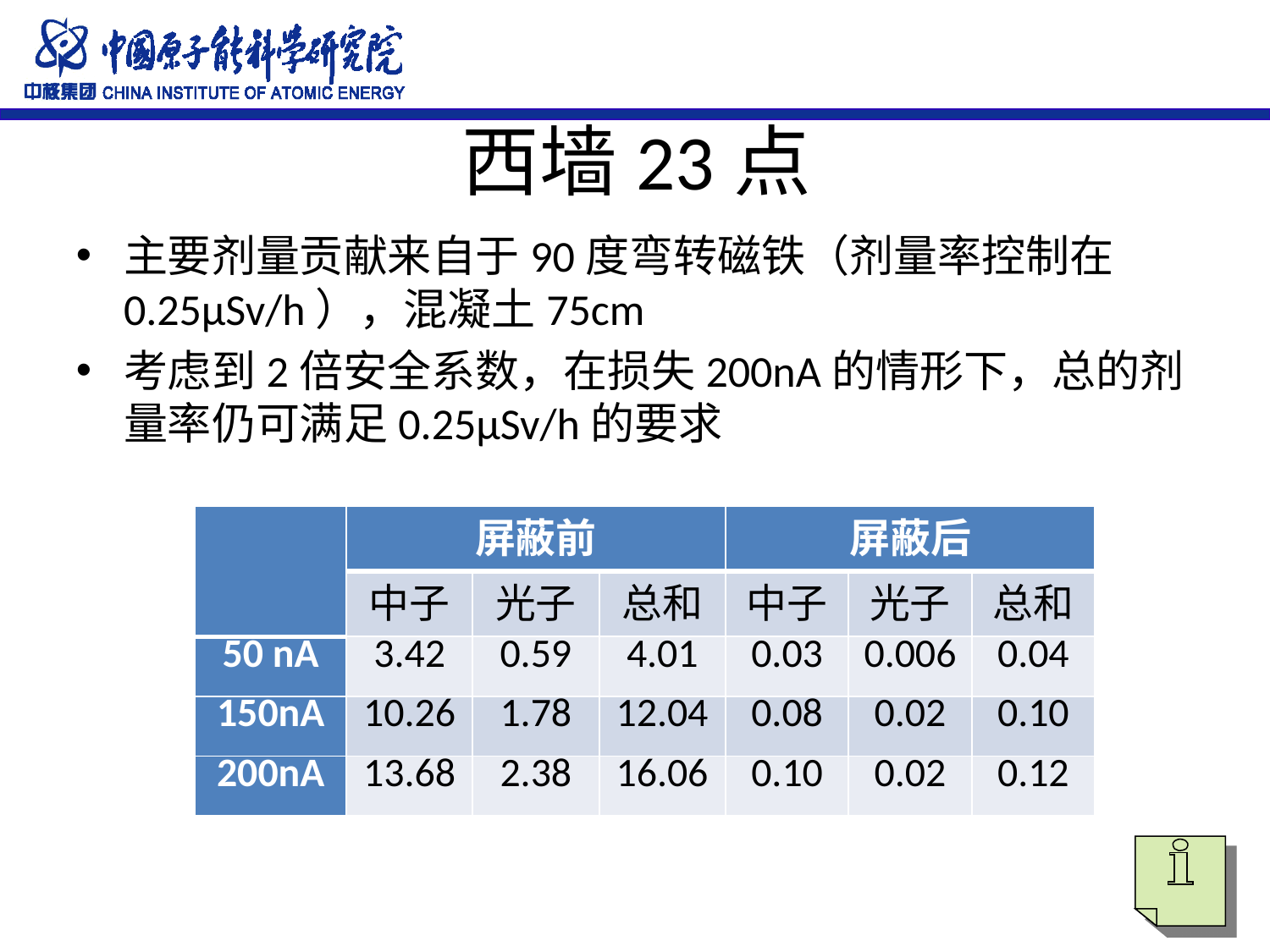

# 西墙23点
主要剂量贡献来自于90度弯转磁铁（剂量率控制在0.25μSv/h），混凝土75cm
考虑到2倍安全系数，在损失200nA的情形下，总的剂量率仍可满足0.25μSv/h的要求
|  | 屏蔽前 |  |  | 屏蔽后 |  |  |
| --- | --- | --- | --- | --- | --- | --- |
|  | 中子 | 光子 | 总和 | 中子 | 光子 | 总和 |
| 50 nA | 3.42 | 0.59 | 4.01 | 0.03 | 0.006 | 0.04 |
| 150nA | 10.26 | 1.78 | 12.04 | 0.08 | 0.02 | 0.10 |
| 200nA | 13.68 | 2.38 | 16.06 | 0.10 | 0.02 | 0.12 |